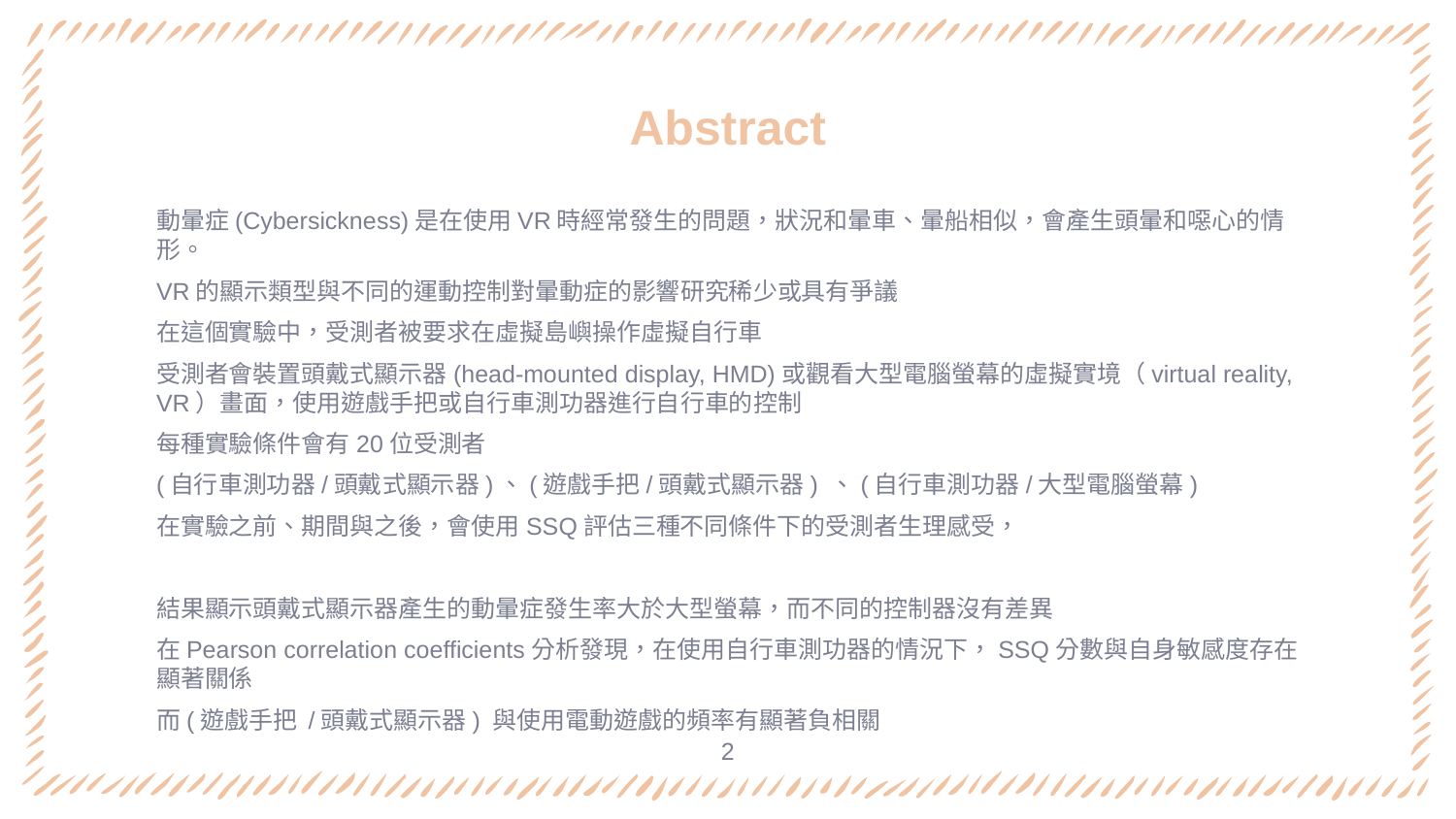

# Abstract
動暈症(Cyber​​sickness)是在使用VR時經常發生的問題，狀況和暈車、暈船相似，會產生頭暈和噁心的情形。
VR的顯示類型與不同的運動控制對暈動症的影響研究稀少或具有爭議
在這個實驗中，受測者被要求在虛擬島嶼操作虛擬自行車
受測者會裝置頭戴式顯示器(head-mounted display, HMD)或觀看大型電腦螢幕的虛擬實境（virtual reality, VR）畫面，使用遊戲手把或自行車測功器進行自行車的控制
每種實驗條件會有20位受測者
(自行車測功器/頭戴式顯示器)、(遊戲手把/頭戴式顯示器) 、(自行車測功器/大型電腦螢幕)
在實驗之前、期間與之後，會使用SSQ評估三種不同條件下的受測者生理感受，

結果顯示頭戴式顯示器產生的動暈症發生率大於大型螢幕，而不同的控制器沒有差異
在Pearson correlation coefficients分析發現，在使用自行車測功器的情況下，SSQ分數與自身敏感度存在顯著關係
而(遊戲手把 /頭戴式顯示器) 與使用電動遊戲的頻率有顯著負相關
2